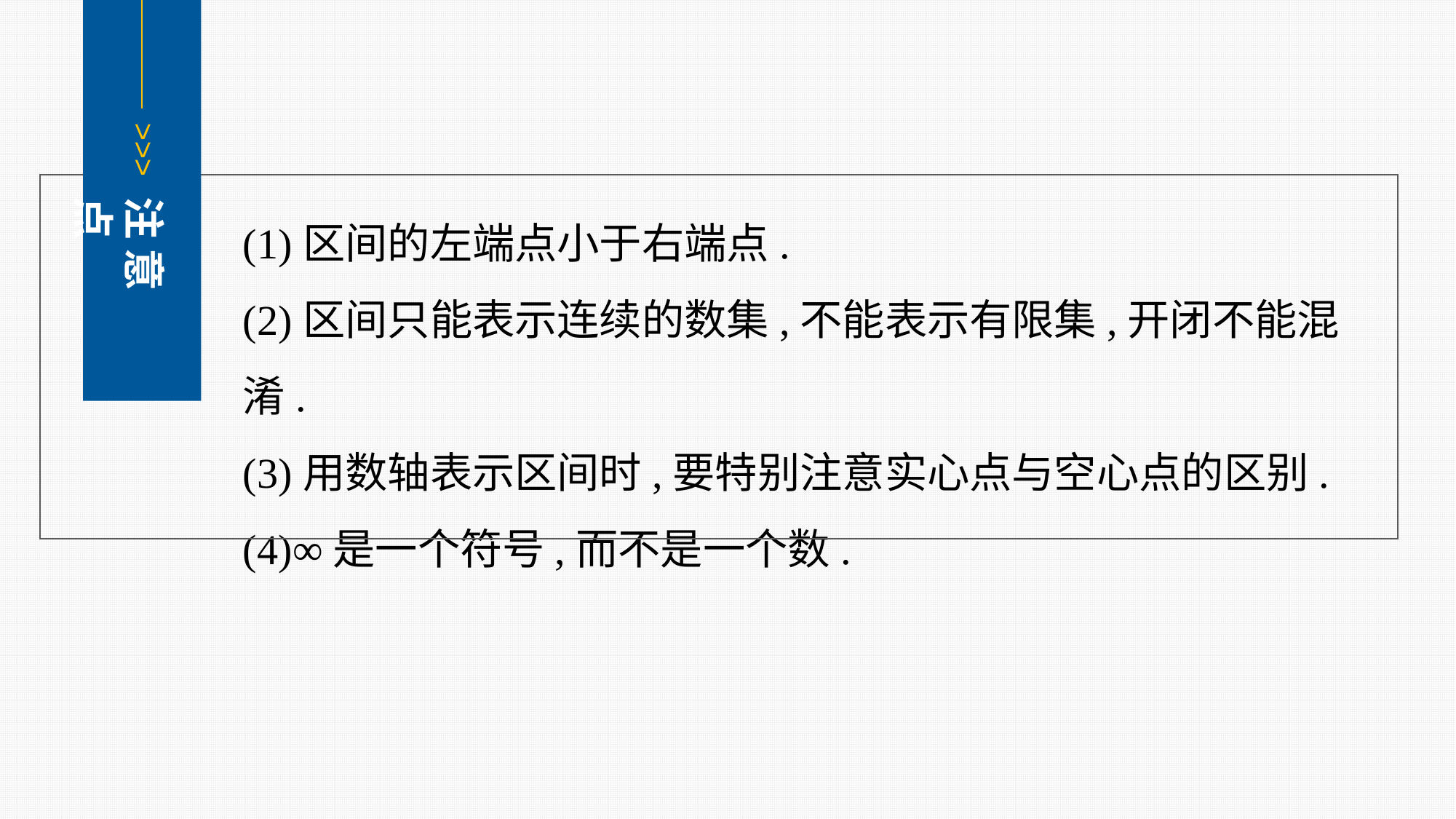

<<<
注 意 点

(1)区间的左端点小于右端点.
(2)区间只能表示连续的数集,不能表示有限集,开闭不能混淆.
(3)用数轴表示区间时,要特别注意实心点与空心点的区别.
(4)∞是一个符号,而不是一个数.